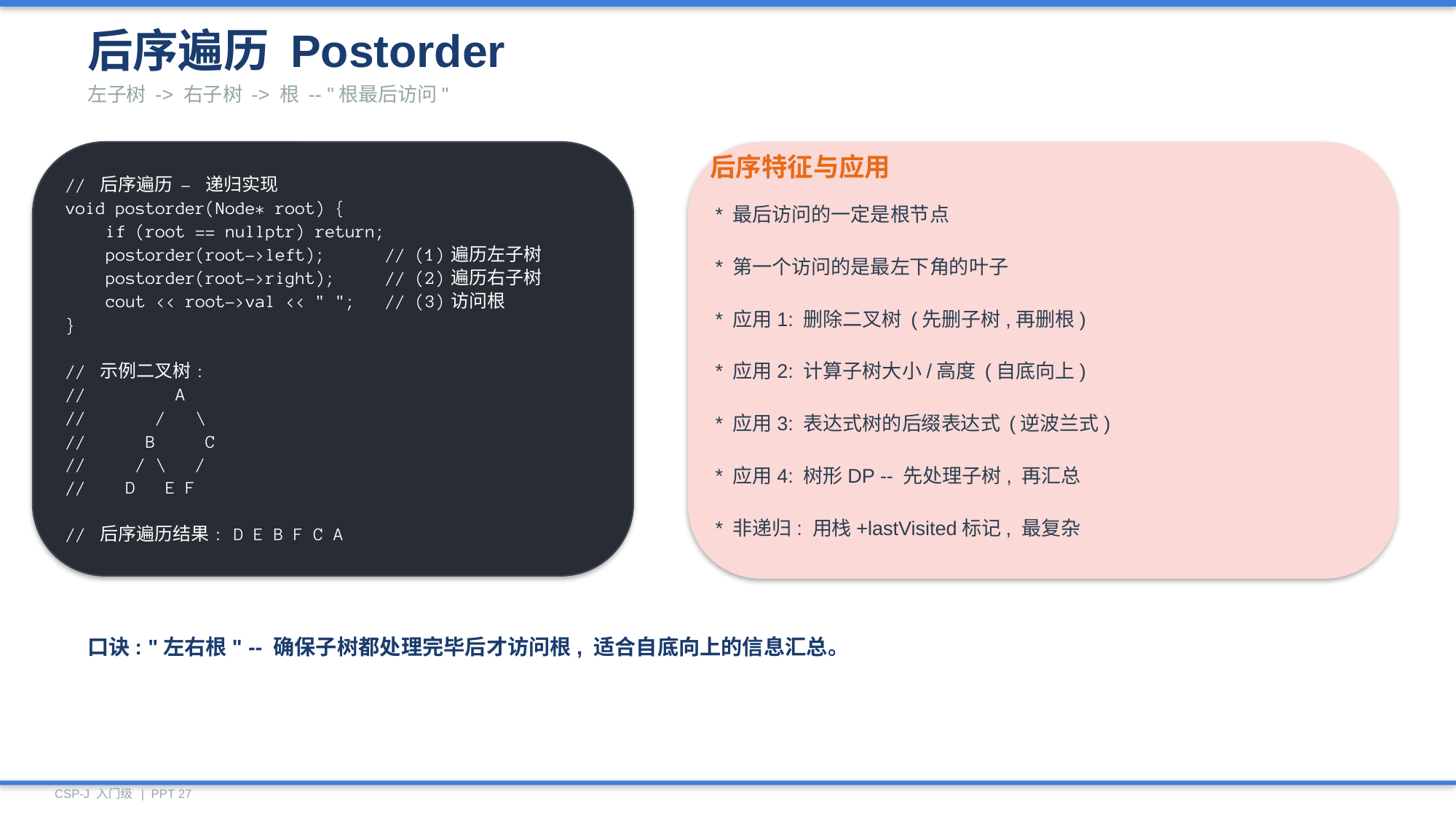

后序遍历 Postorder
左子树 -> 右子树 -> 根 -- "根最后访问"
// 后序遍历 - 递归实现
void postorder(Node* root) {
    if (root == nullptr) return;
    postorder(root->left);      // (1)遍历左子树
    postorder(root->right);     // (2)遍历右子树
    cout << root->val << " ";   // (3)访问根
}

// 示例二叉树:
//         A
//       /   \
//      B     C
//     / \   /
//    D   E F

// 后序遍历结果: D E B F C A

后序特征与应用
* 最后访问的一定是根节点
* 第一个访问的是最左下角的叶子
* 应用1: 删除二叉树 (先删子树,再删根)
* 应用2: 计算子树大小/高度 (自底向上)
* 应用3: 表达式树的后缀表达式 (逆波兰式)
* 应用4: 树形DP -- 先处理子树, 再汇总
* 非递归: 用栈+lastVisited标记, 最复杂
口诀: "左右根" -- 确保子树都处理完毕后才访问根, 适合自底向上的信息汇总。

CSP-J 入门级  |  PPT 27